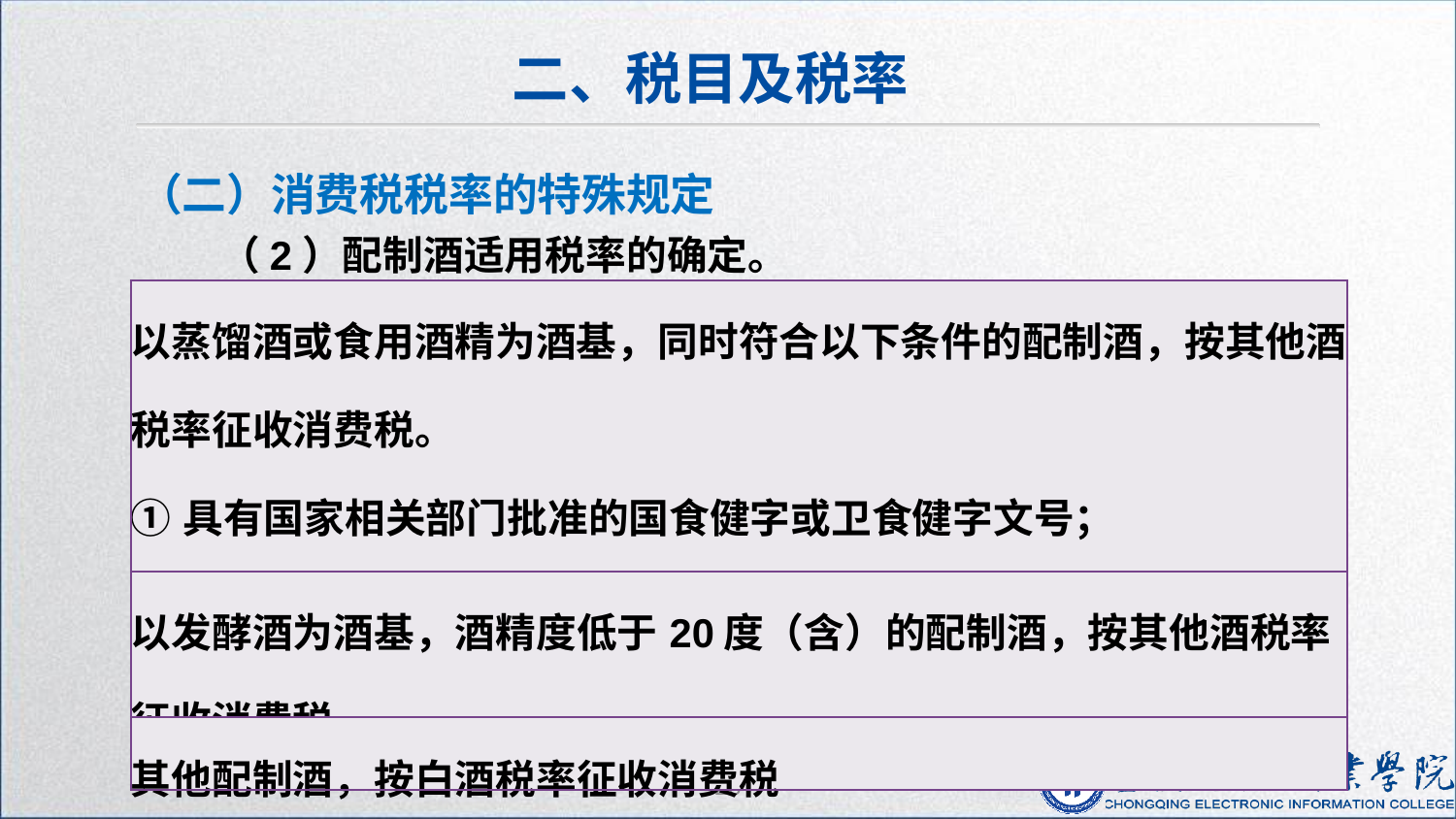

二、税目及税率
（二）消费税税率的特殊规定

（2）配制酒适用税率的确定。

| 以蒸馏酒或食用酒精为酒基，同时符合以下条件的配制酒，按其他酒税率征收消费税。 ①具有国家相关部门批准的国食健字或卫食健字文号； ②酒精度低于38度（含） |
| --- |
| 以发酵酒为酒基，酒精度低于20度（含）的配制酒，按其他酒税率征收消费税 |
| 其他配制酒，按白酒税率征收消费税 |
26